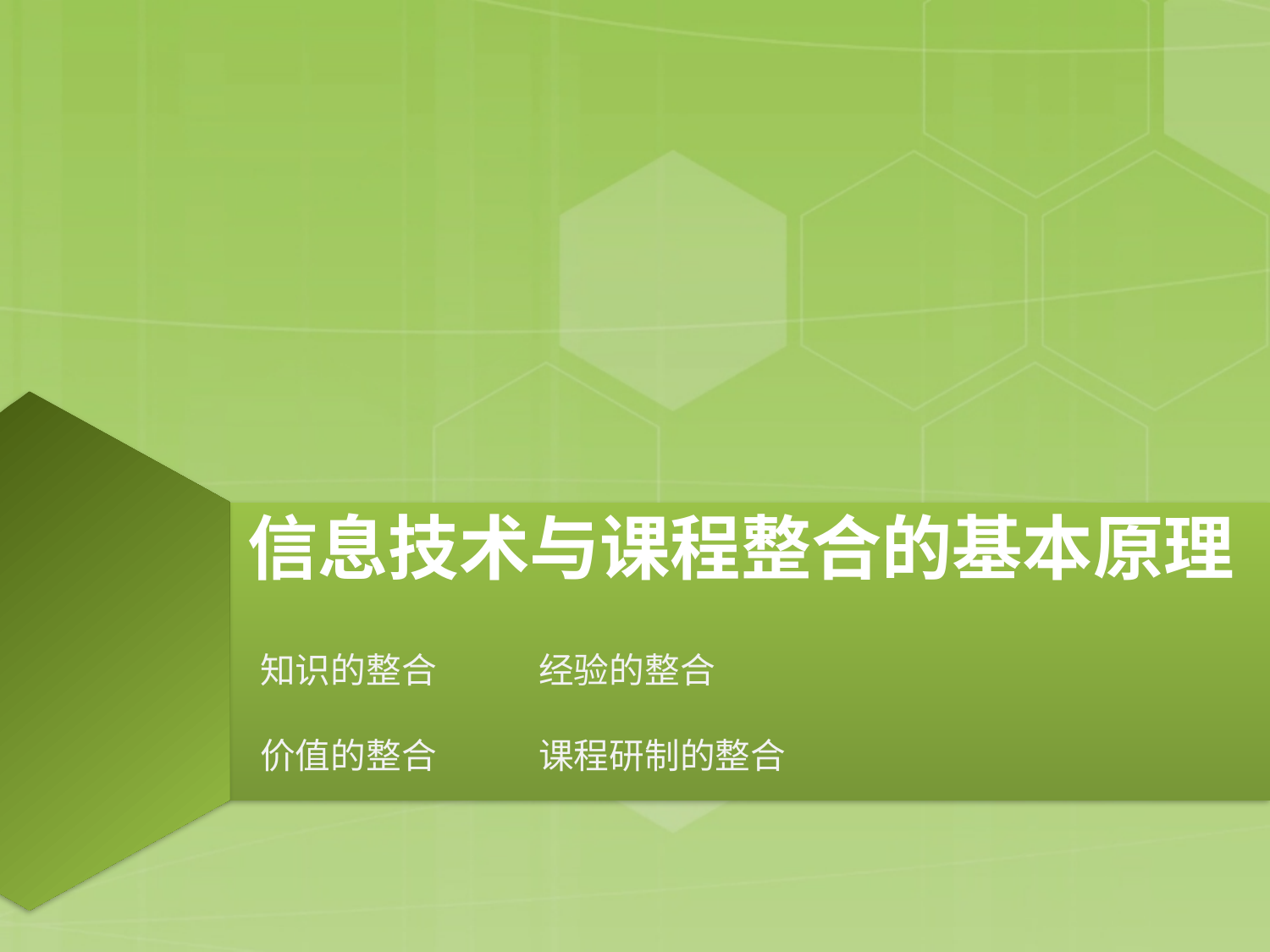

# 信息技术与课程整合的基本原理
知识的整合             经验的整合

价值的整合             课程研制的整合